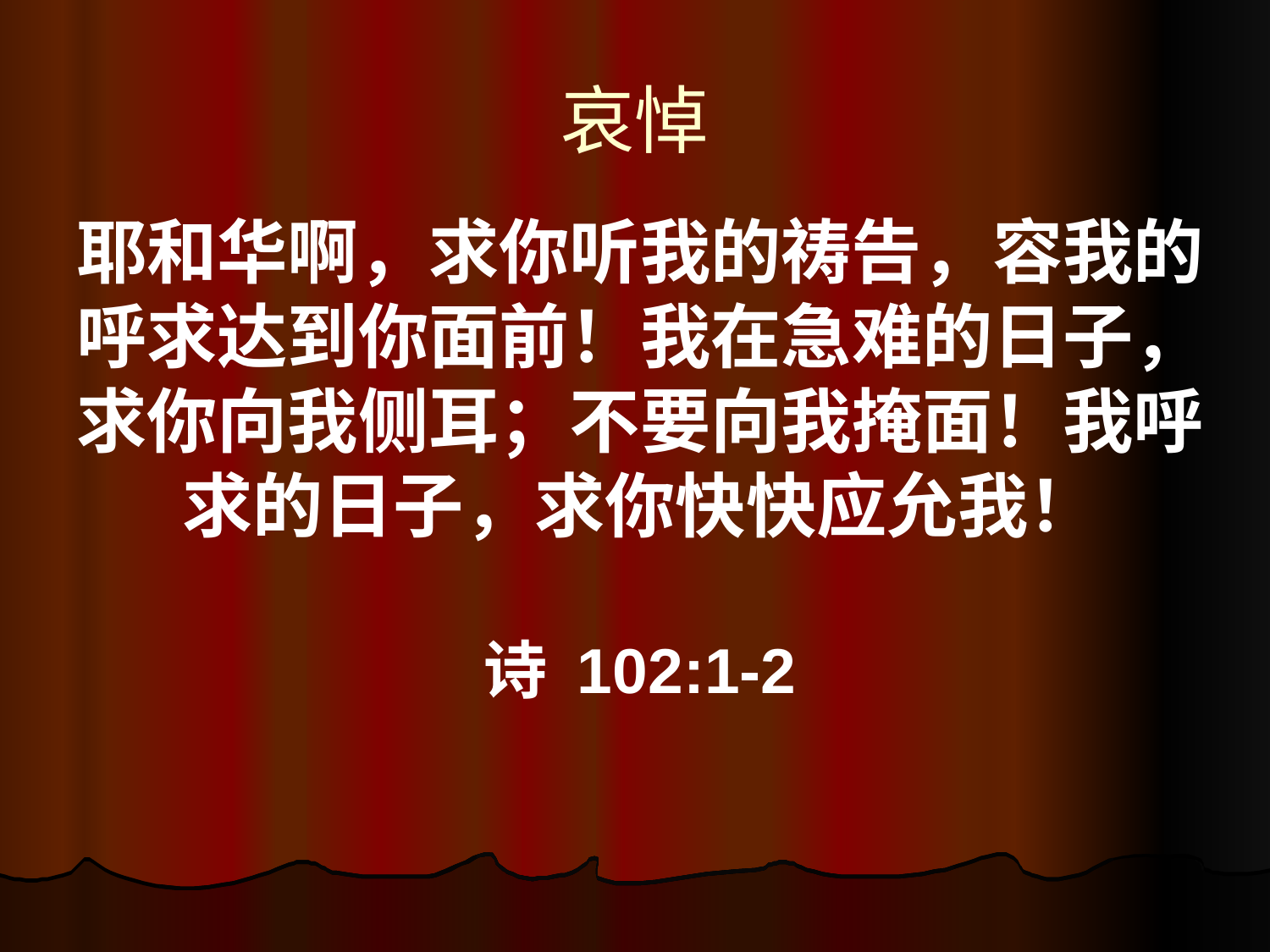

哀悼
耶和华啊，求你听我的祷告，容我的呼求达到你面前！我在急难的日子，求你向我侧耳；不要向我掩面！我呼求的日子，求你快快应允我！

诗 102:1-2